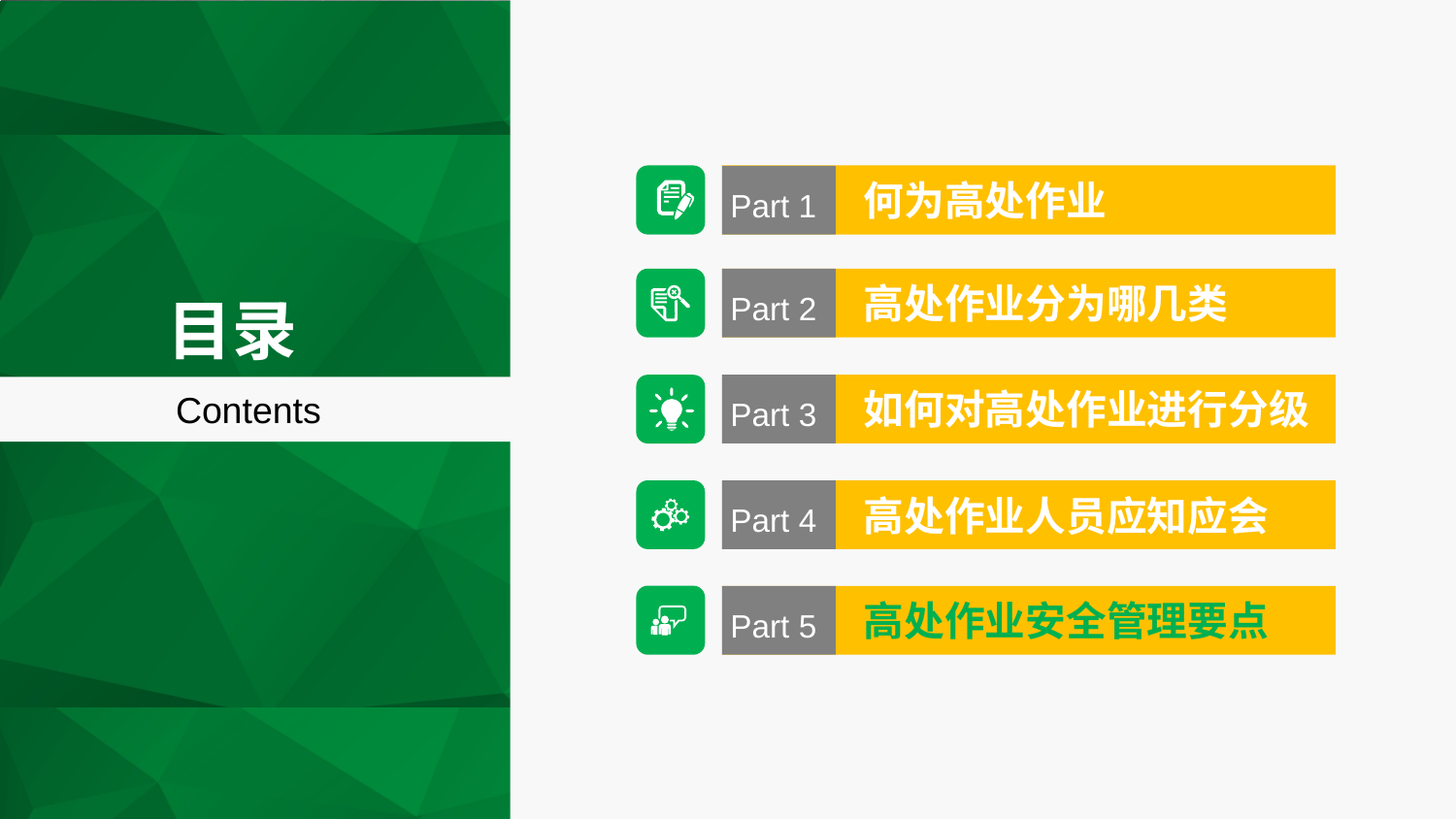

何为高处作业

Part 1

高处作业分为哪几类

Part 2
目录

如何对高处作业进行分级
Contents

Part 3

高处作业人员应知应会

Part 4

高处作业安全管理要点

Part 5